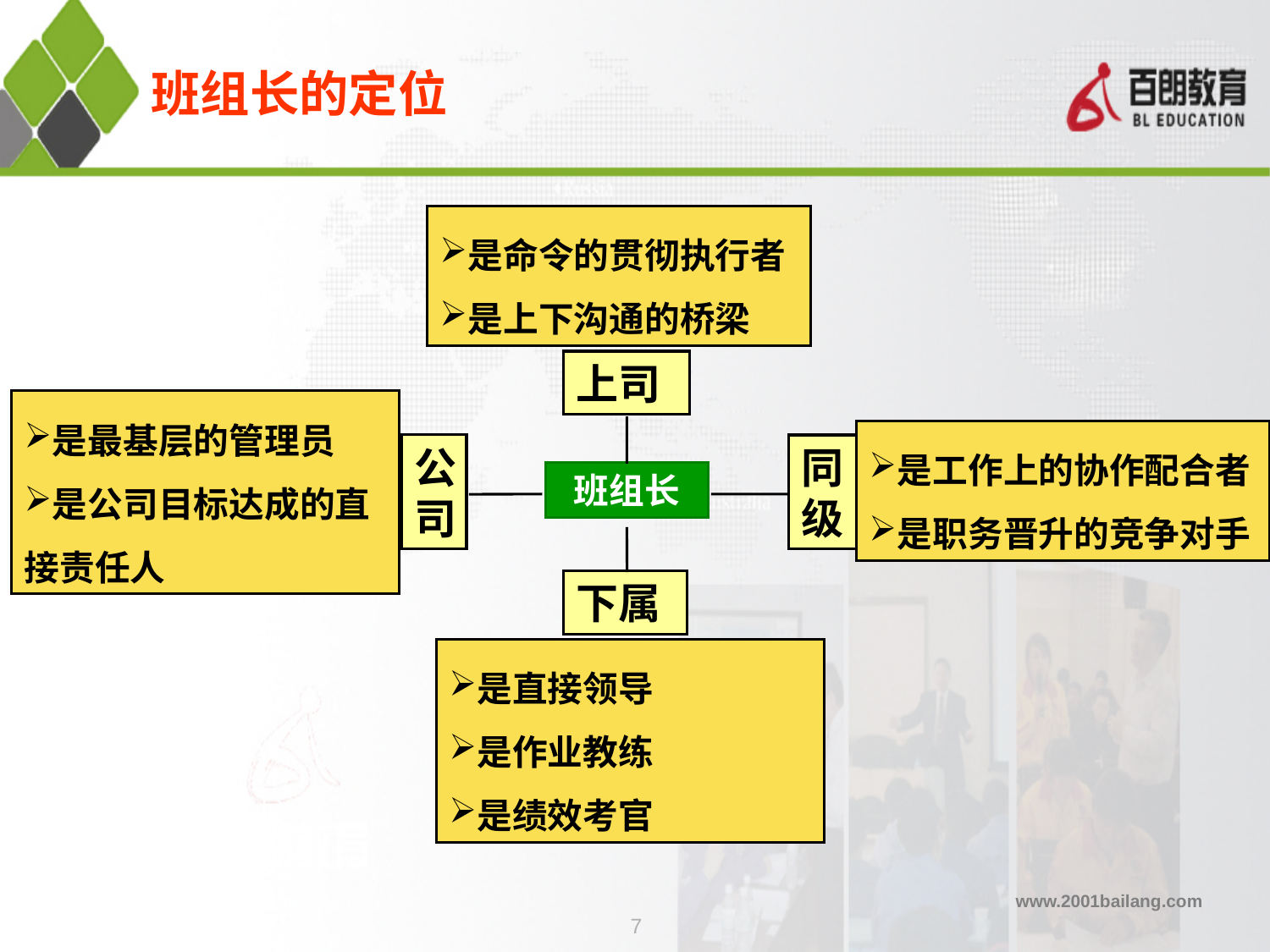

班组长的定位
是命令的贯彻执行者
是上下沟通的桥梁
上司
是最基层的管理员
是公司目标达成的直接责任人
是工作上的协作配合者
是职务晋升的竞争对手
公
司
同
级

班组长

下属
是直接领导
是作业教练
是绩效考官
7